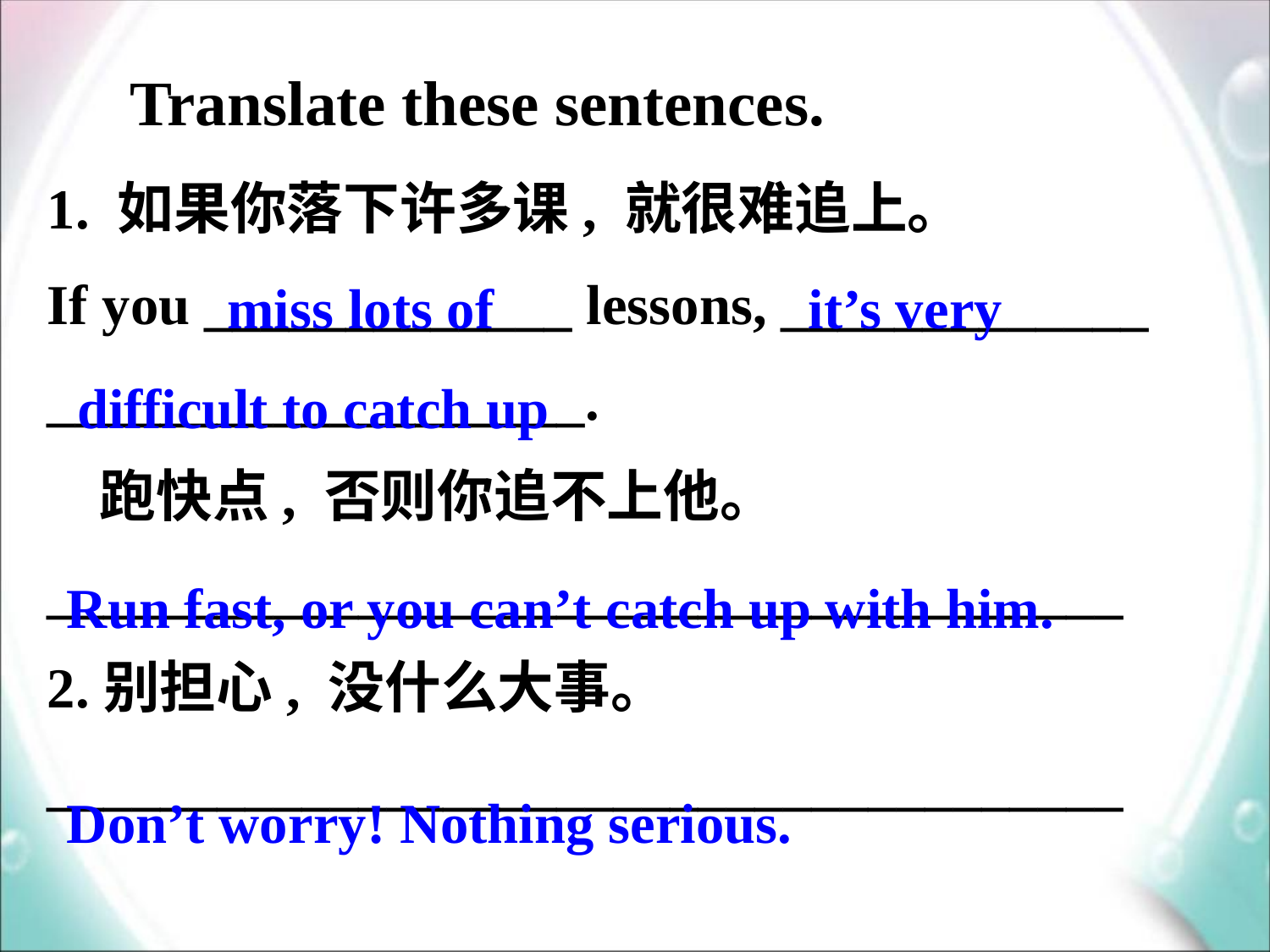

Translate these sentences.
1. 如果你落下许多课, 就很难追上。
If you _____________ lessons, _____________
___________________.
   跑快点, 否则你追不上他。
______________________________________
2.别担心, 没什么大事。
______________________________________
miss lots of
it’s very
difficult to catch up
Run fast, or you can’t catch up with him.
Don’t worry! Nothing serious.